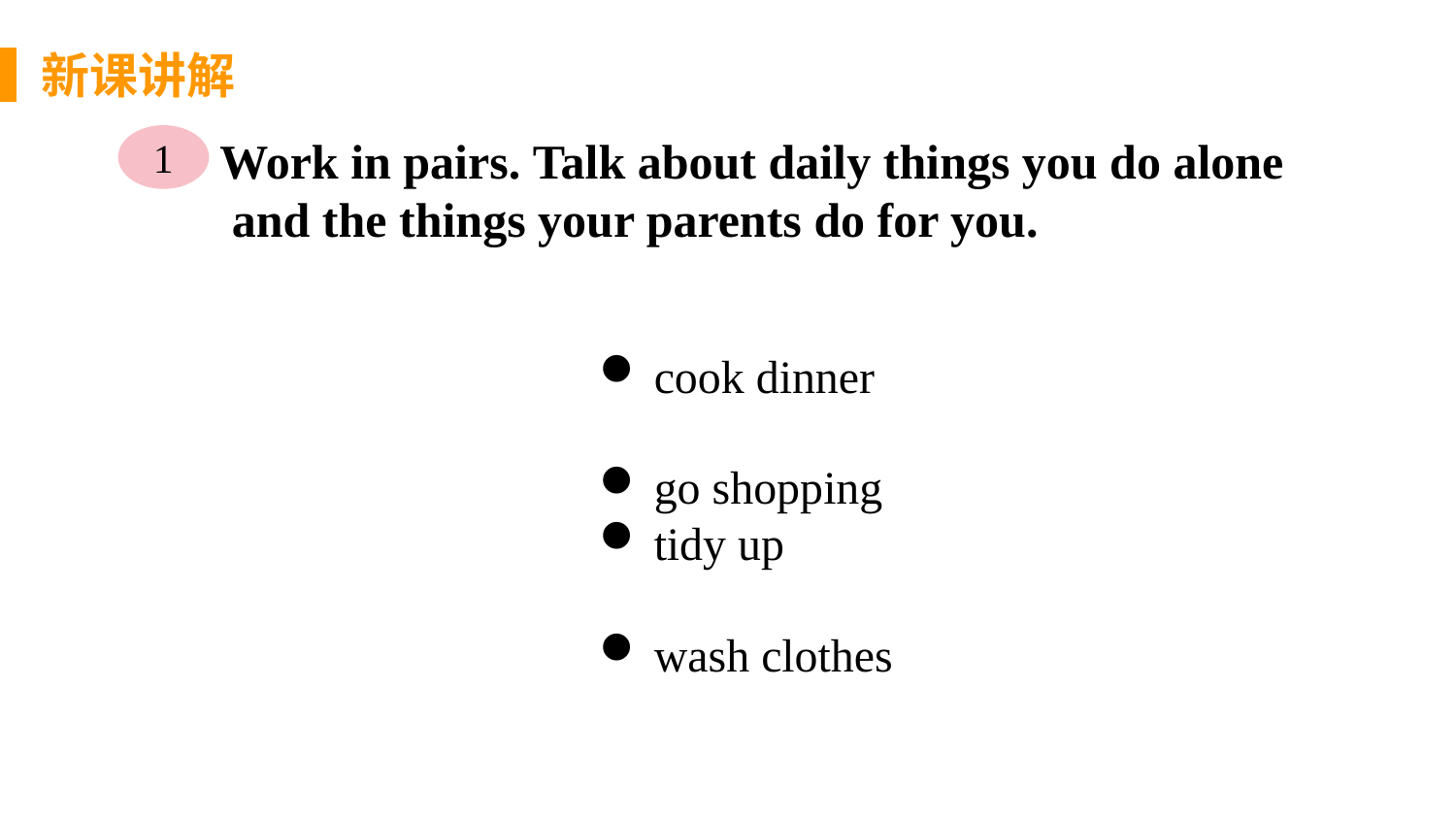

新课讲解

1
Work in pairs. Talk about daily things you do alone
 and the things your parents do for you.
思 考
cook dinner
go shopping
tidy up
wash clothes